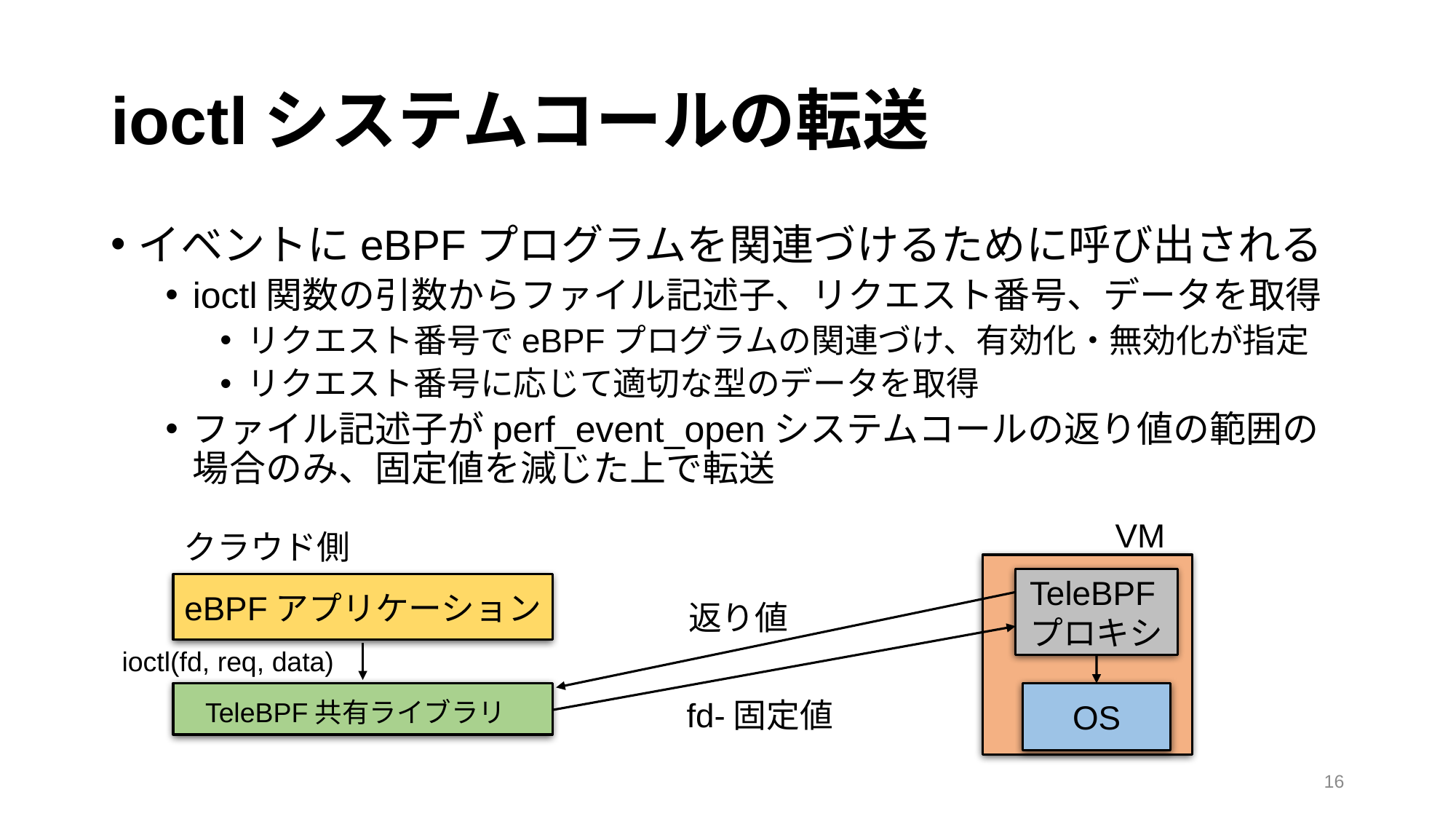

# ioctlシステムコールの転送
イベントにeBPFプログラムを関連づけるために呼び出される
ioctl関数の引数からファイル記述子、リクエスト番号、データを取得
リクエスト番号でeBPFプログラムの関連づけ、有効化・無効化が指定
リクエスト番号に応じて適切な型のデータを取得
ファイル記述子がperf_event_openシステムコールの返り値の範囲の場合のみ、固定値を減じた上で転送
VM
クラウド側

TeleBPFプロキシ
eBPFアプリケーション
返り値
ioctl(fd, req, data)

OS
fd-固定値
TeleBPF共有ライブラリ
16